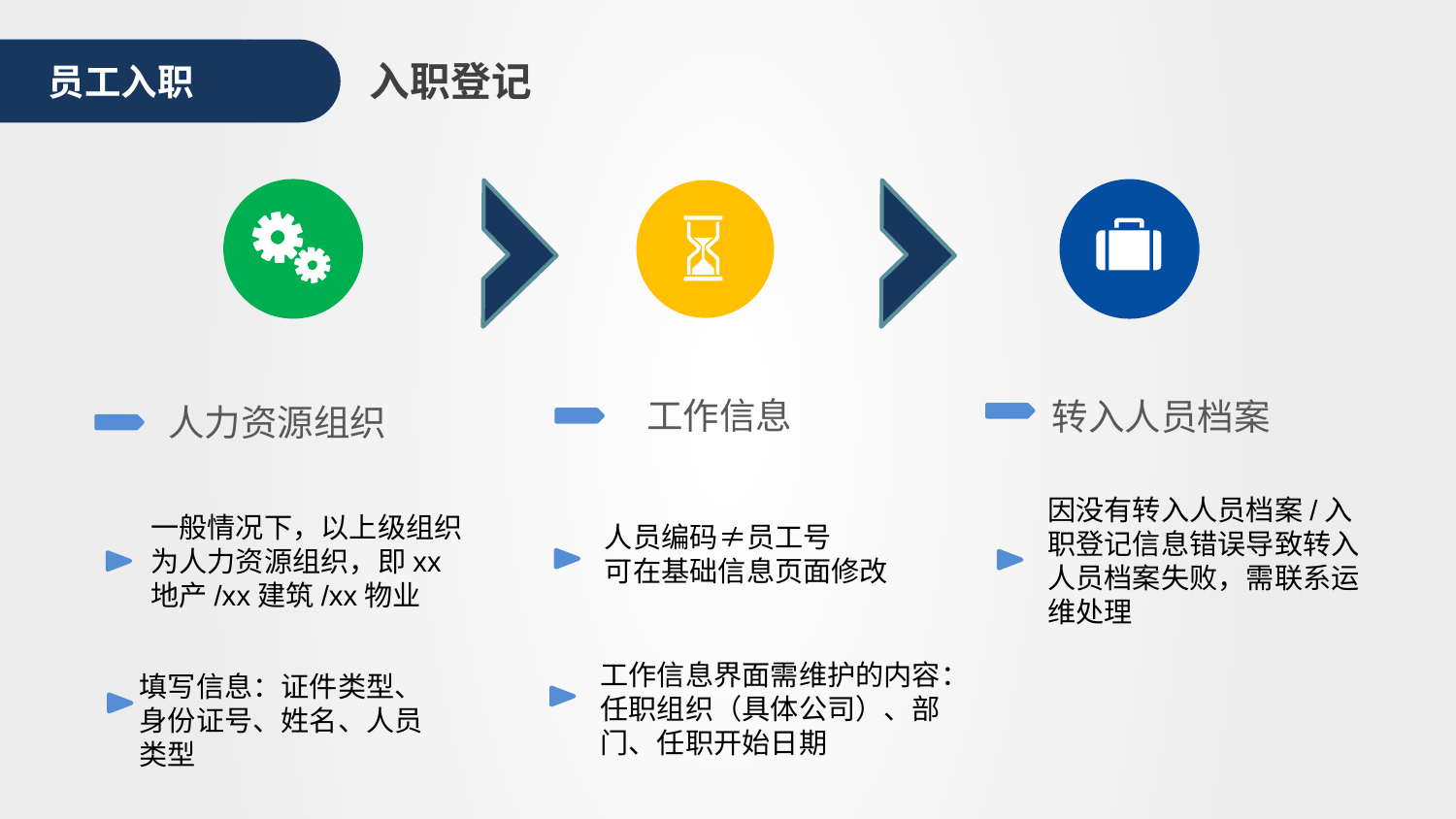

入职登记
员工入职

工作信息
转入人员档案
人力资源组织

因没有转入人员档案/入职登记信息错误导致转入人员档案失败，需联系运维处理
一般情况下，以上级组织为人力资源组织，即xx地产/xx建筑/xx物业
人员编码≠员工号
可在基础信息页面修改

工作信息界面需维护的内容：
任职组织（具体公司）、部门、任职开始日期
填写信息：证件类型、身份证号、姓名、人员类型